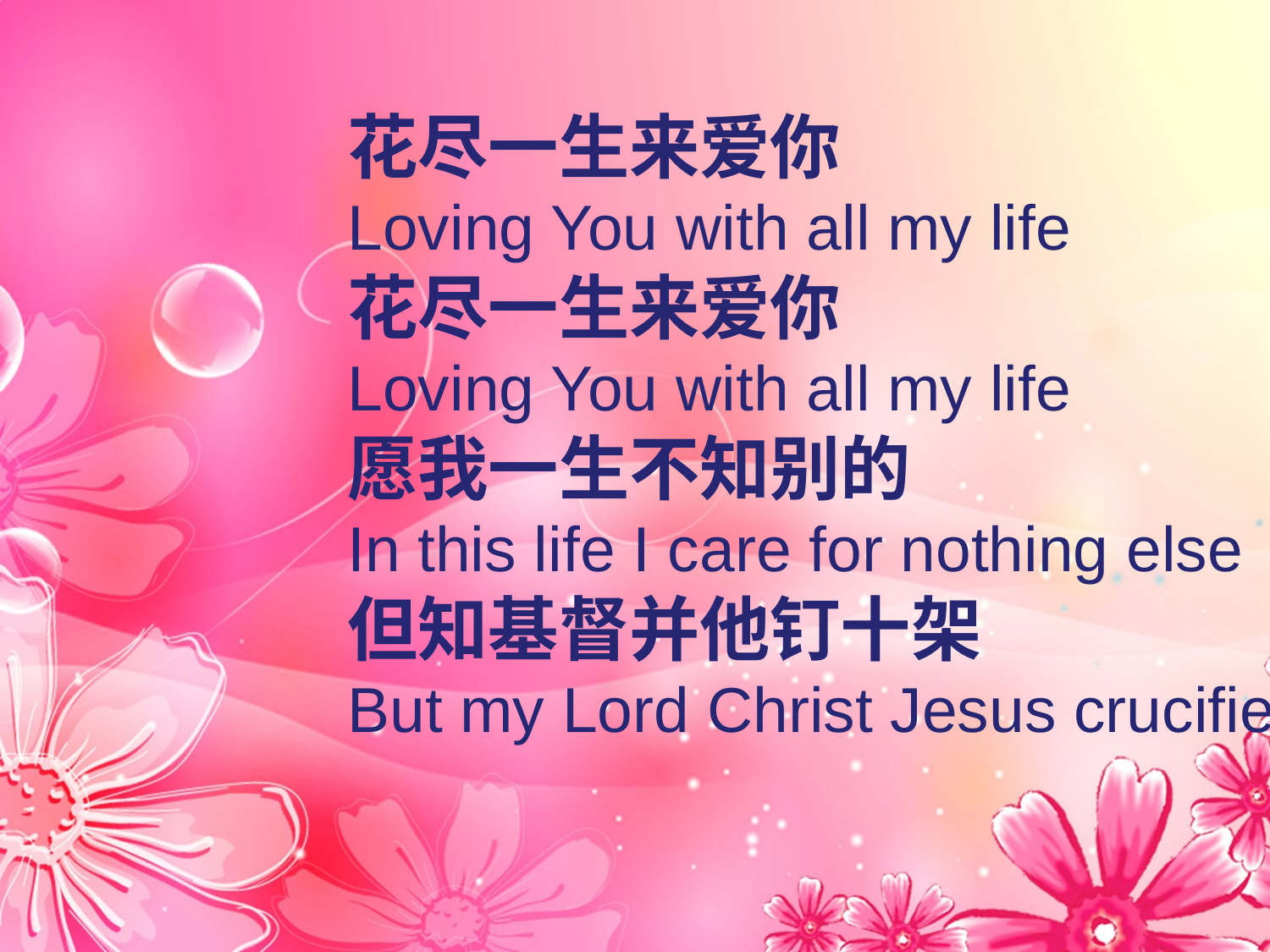

花尽一生来爱你
Loving You with all my life
花尽一生来爱你
Loving You with all my life
愿我一生不知别的
In this life I care for nothing else
但知基督并他钉十架
But my Lord Christ Jesus crucified